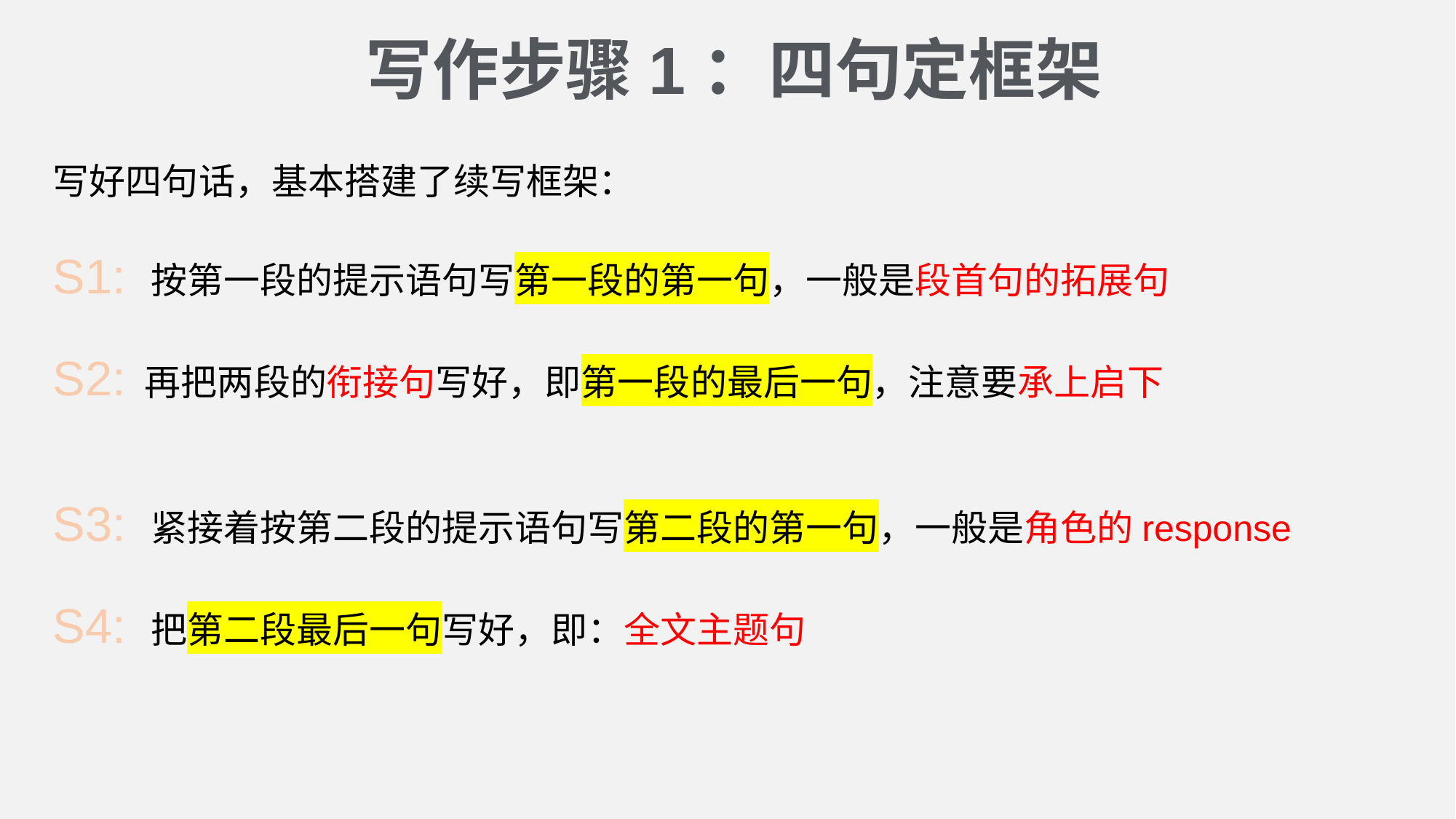

写作步骤1：四句定框架
写好四句话，基本搭建了续写框架：

S1: 按第一段的提示语句写第一段的第一句，一般是段首句的拓展句

S2: 再把两段的衔接句写好，即第一段的最后一句，注意要承上启下

S3: 紧接着按第二段的提示语句写第二段的第一句，一般是角色的response

S4: 把第二段最后一句写好，即：全文主题句

3.